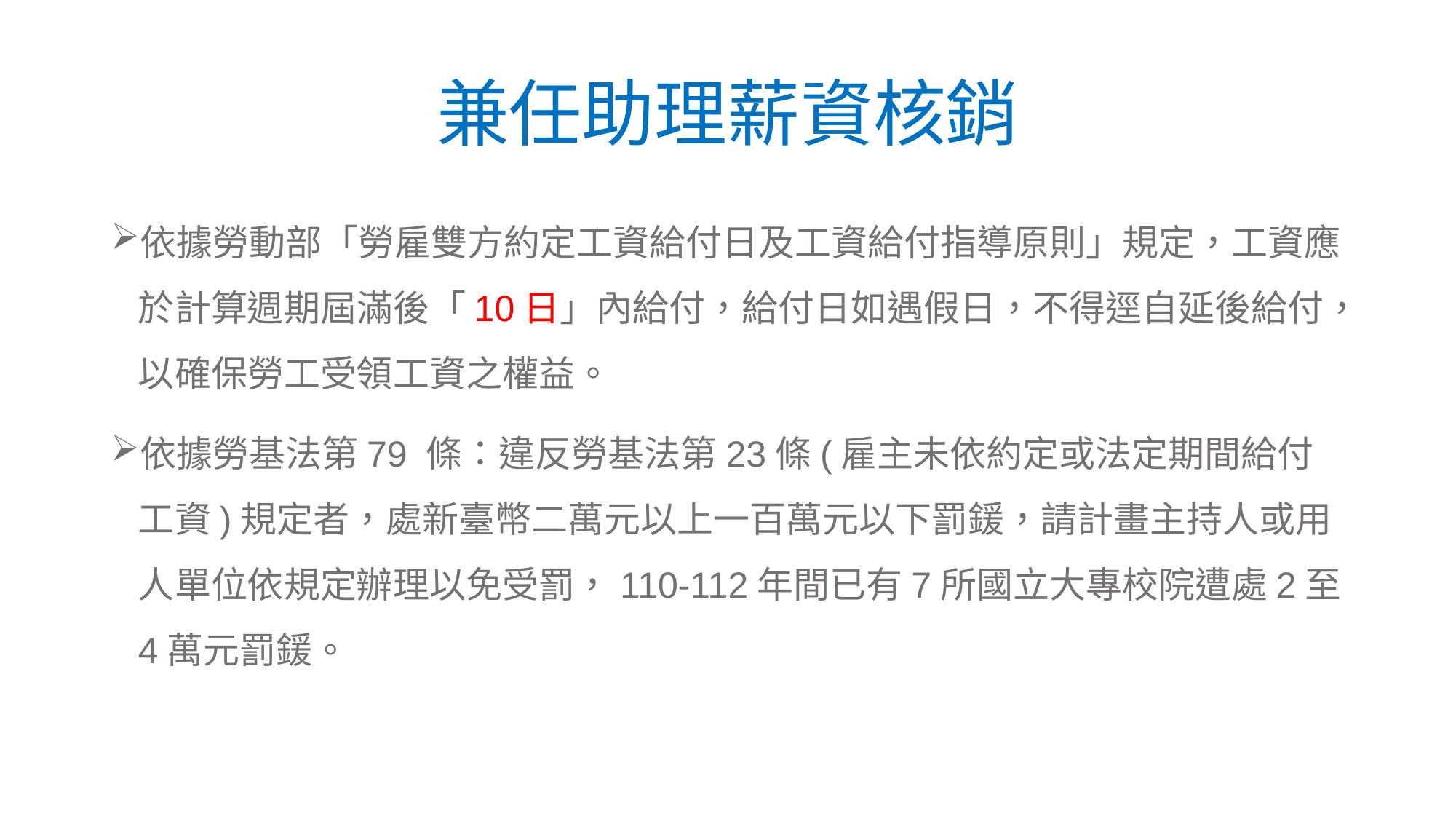

# 兼任助理薪資核銷
依據勞動部「勞雇雙方約定工資給付日及工資給付指導原則」規定，工資應於計算週期屆滿後「10日」內給付，給付日如遇假日，不得逕自延後給付，以確保勞工受領工資之權益。
依據勞基法第79 條：違反勞基法第23條(雇主未依約定或法定期間給付工資)規定者，處新臺幣二萬元以上一百萬元以下罰鍰，請計畫主持人或用人單位依規定辦理以免受罰，110-112年間已有7所國立大專校院遭處2至4萬元罰鍰。